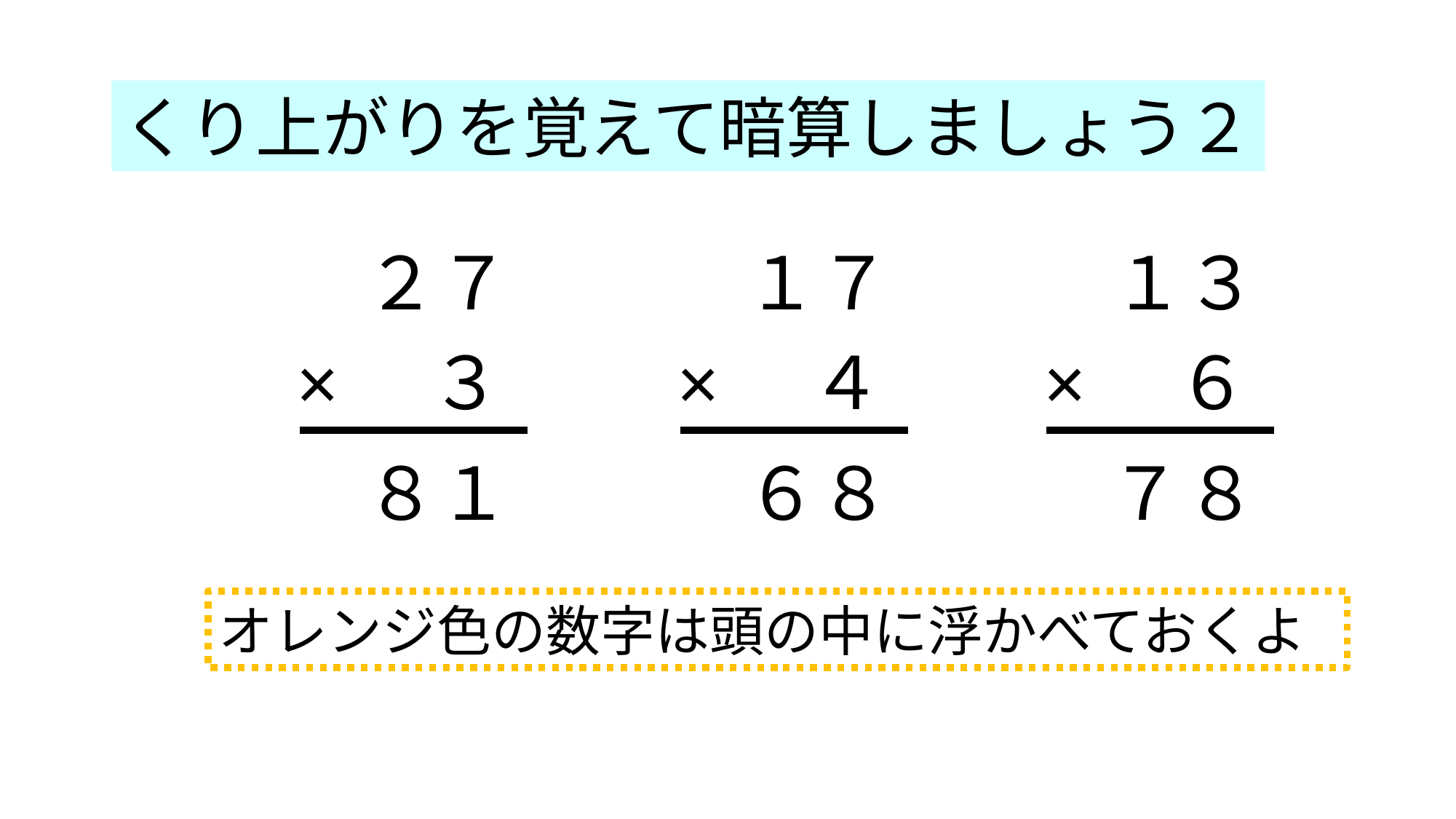

くり上がりを覚えて暗算しましょう２
２７
１７
１３
×　３
×　４
×　６
２１
８
２８
６
７
１８
オレンジ色の数字は頭の中に浮かべておくよ